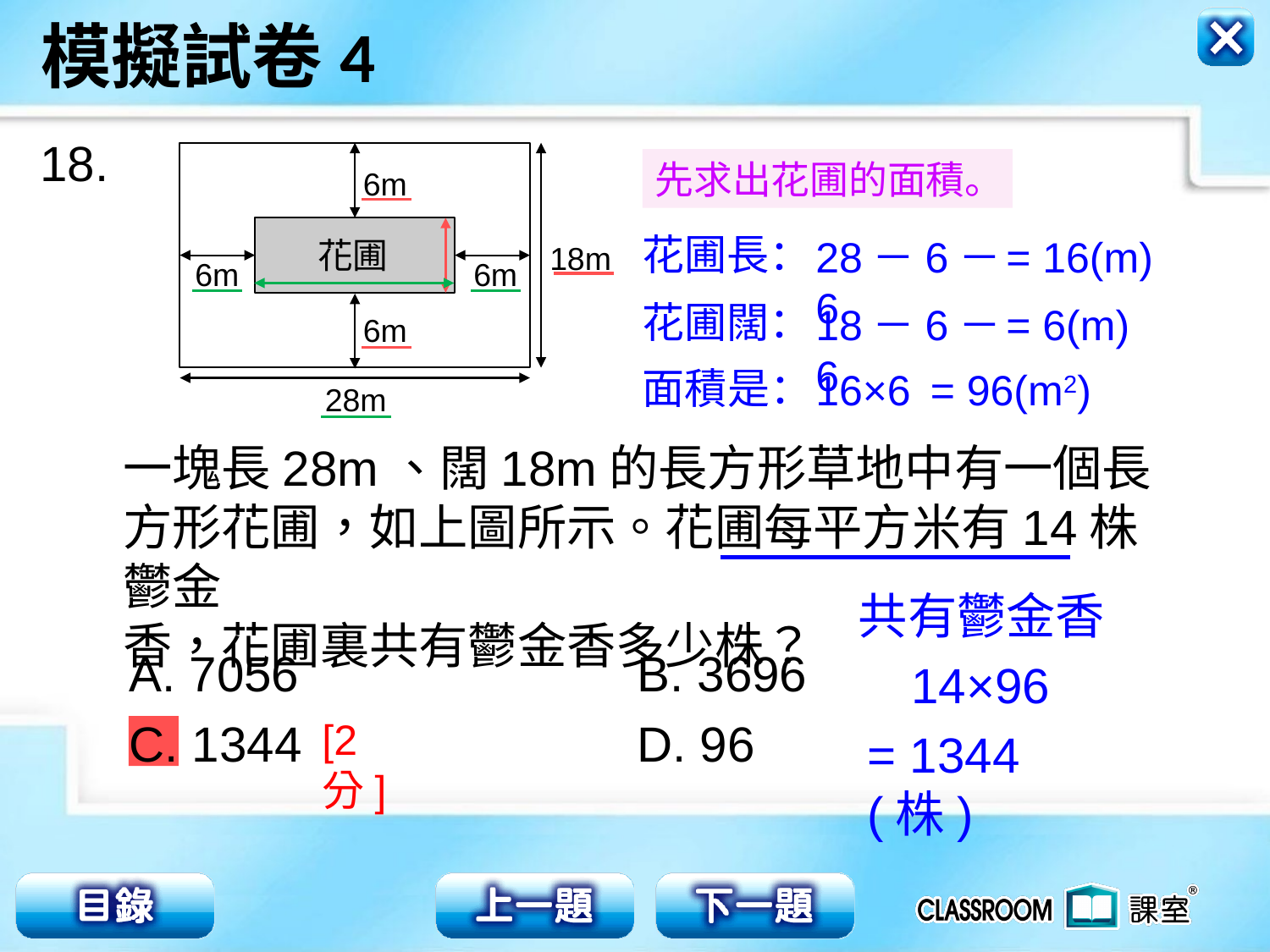

18.

6m

花圃
18m
6m
6m
6m
28m
先求出花圃的面積。
花圃長：
28－6－6
= 16(m)
花圃闊：
18－6－6
= 6(m)
面積是：
16×6
= 96(m2)
一塊長28m、闊18m的長方形草地中有一個長方形花圃，如上圖所示。花圃每平方米有14株鬱金
香，花圃裏共有鬱金香多少株？
共有鬱金香
A. 7056			B. 3696
C. 1344			D. 96
14×96
[2分]

= 1344(株)